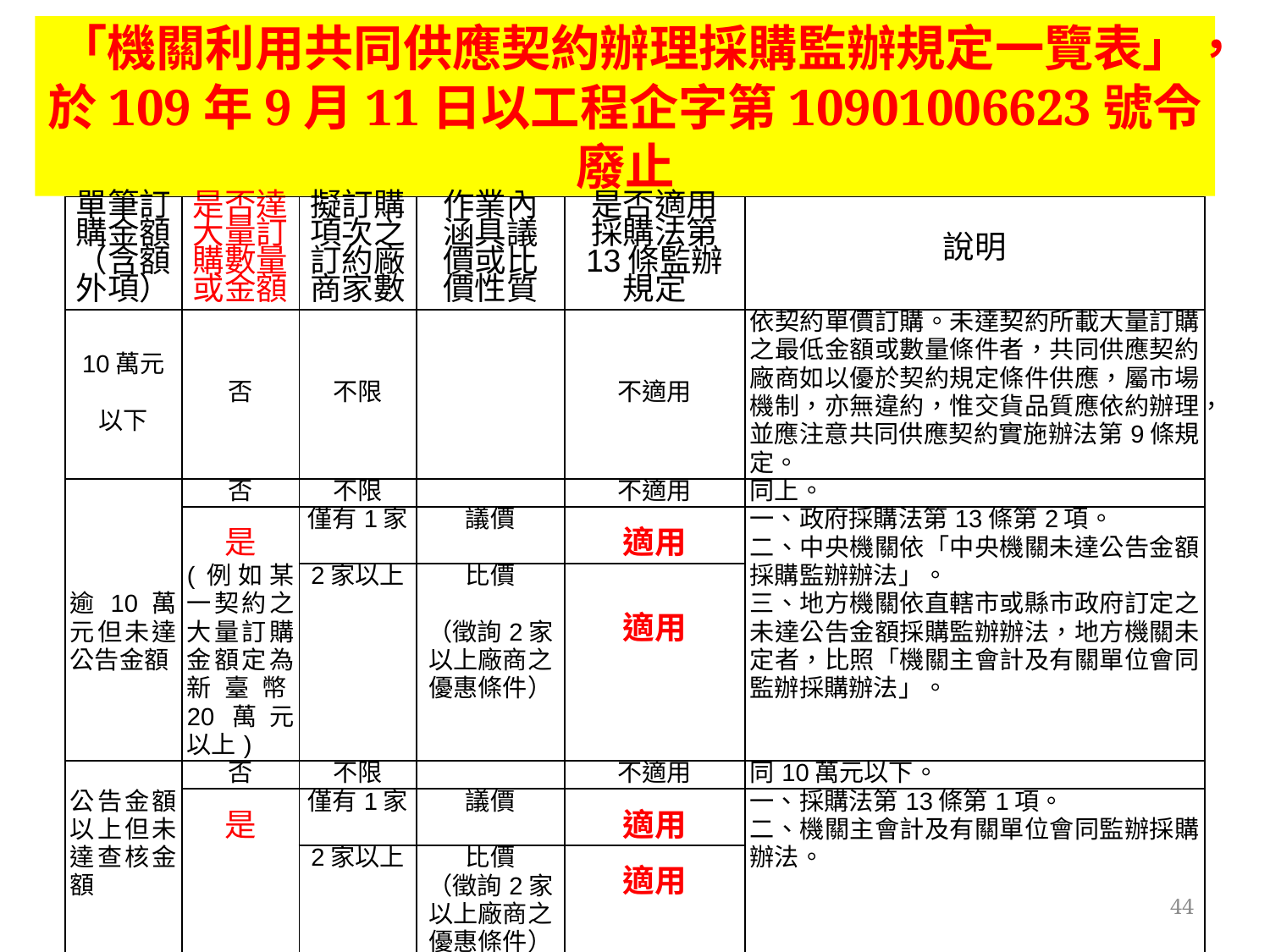

# 「機關利用共同供應契約辦理採購監辦規定一覽表」，於109年9月11日以工程企字第10901006623號令廢止
| 單筆訂購金額（含額外項） | 是否達大量訂購數量或金額 | 擬訂購項次之訂約廠商家數 | 作業內 涵具議 價或比 價性質 | 是否適用 採購法第 13條監辦 規定 | 說明 |
| --- | --- | --- | --- | --- | --- |
| 10萬元 以下 | 否 | 不限 |  | 不適用 | 依契約單價訂購。未達契約所載大量訂購之最低金額或數量條件者，共同供應契約廠商如以優於契約規定條件供應，屬市場機制，亦無違約，惟交貨品質應依約辦理，並應注意共同供應契約實施辦法第9條規定。 |
| 逾10萬元但未達公告金額 | 否 | 不限 |  | 不適用 | 同上。 |
|  | 是 (例如某一契約之大量訂購金額定為新臺幣20萬元以上) | 僅有1家 | 議價 | 適用 | 一、政府採購法第13條第2項。 二、中央機關依「中央機關未達公告金額採購監辦辦法」。 三、地方機關依直轄市或縣市政府訂定之未達公告金額採購監辦辦法，地方機關未定者，比照「機關主會計及有關單位會同監辦採購辦法」。 |
|  |  | 2家以上 | 比價 （徵詢2家以上廠商之優惠條件） | 適用 |  |
| 公告金額以上但未達查核金額 | 否 | 不限 |  | 不適用 | 同10萬元以下。 |
|  | 是 | 僅有1家 | 議價 | 適用 | 一、採購法第13條第1項。 二、機關主會計及有關單位會同監辦採購辦法。 |
|  |  | 2家以上 | 比價 （徵詢2家以上廠商之優惠條件） | 適用 |  |
44